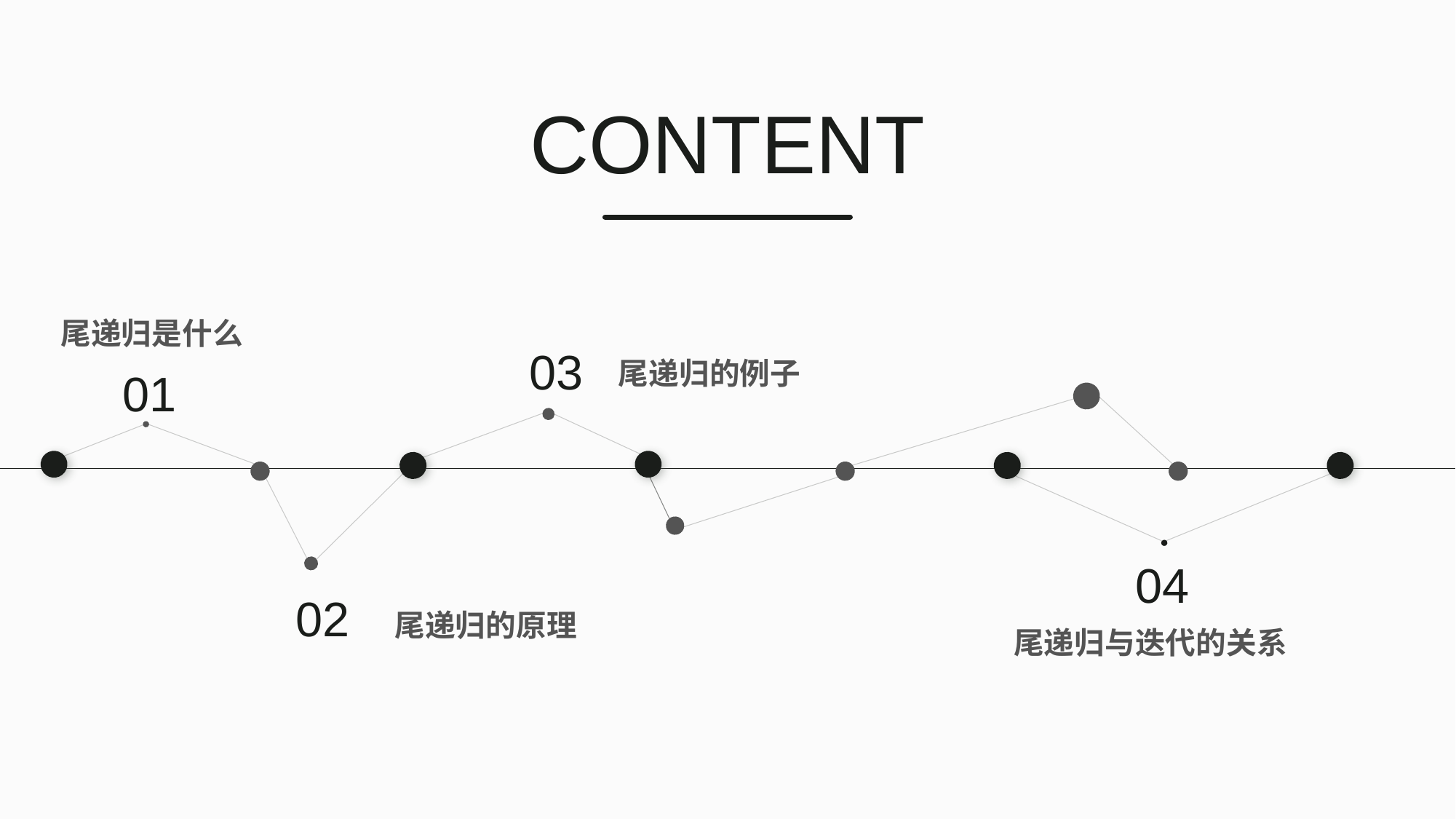

CONTENT
尾递归是什么
03
尾递归的例子
01

04

02
尾递归的原理
尾递归与迭代的关系